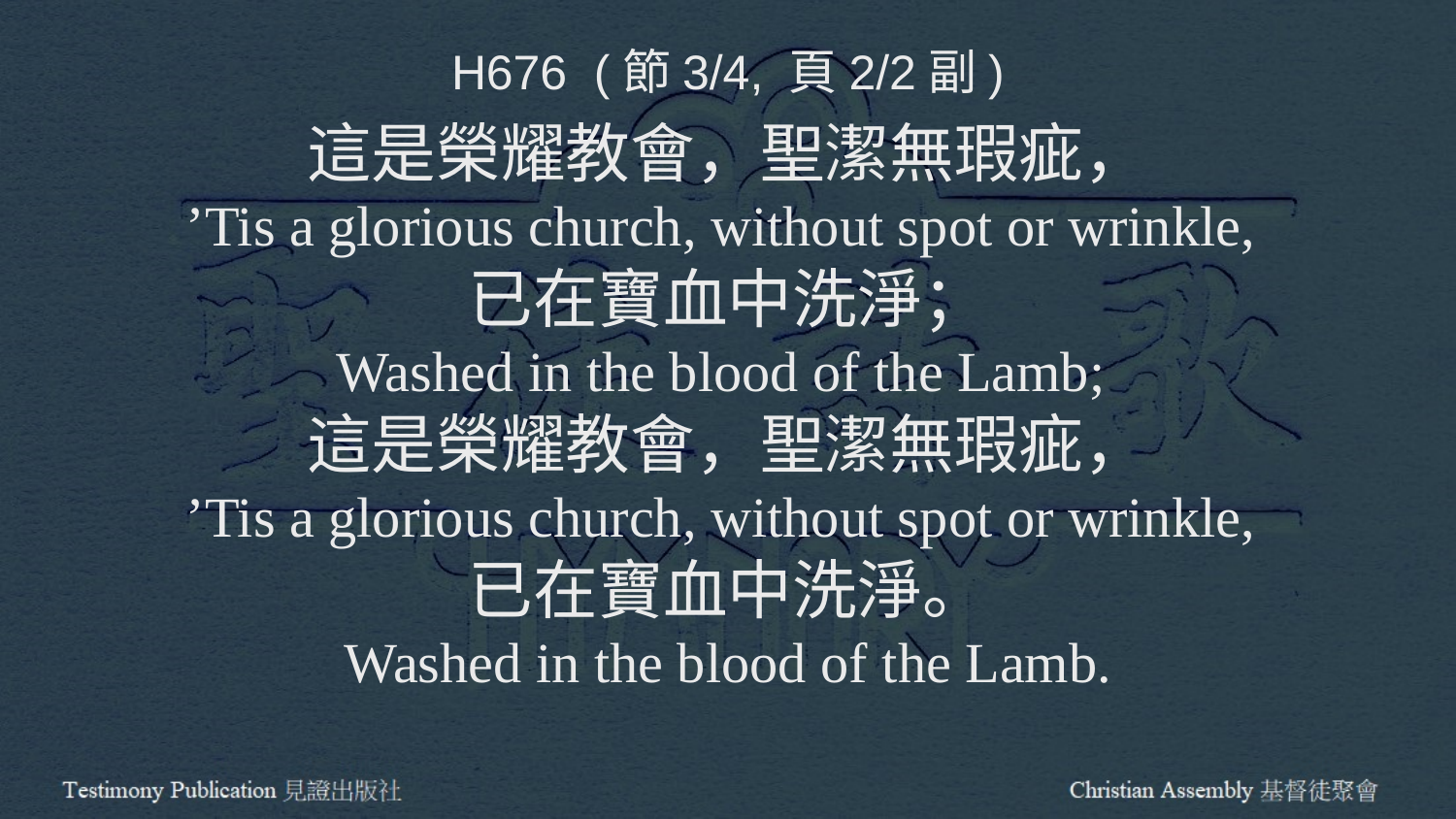

H676  (節3/4, 頁2/2副)
這是榮耀教會，聖潔無瑕疵，
’Tis a glorious church, without spot or wrinkle,
已在寶血中洗淨；
Washed in the blood of the Lamb;
這是榮耀教會，聖潔無瑕疵，
’Tis a glorious church, without spot or wrinkle,
已在寶血中洗淨。
Washed in the blood of the Lamb.